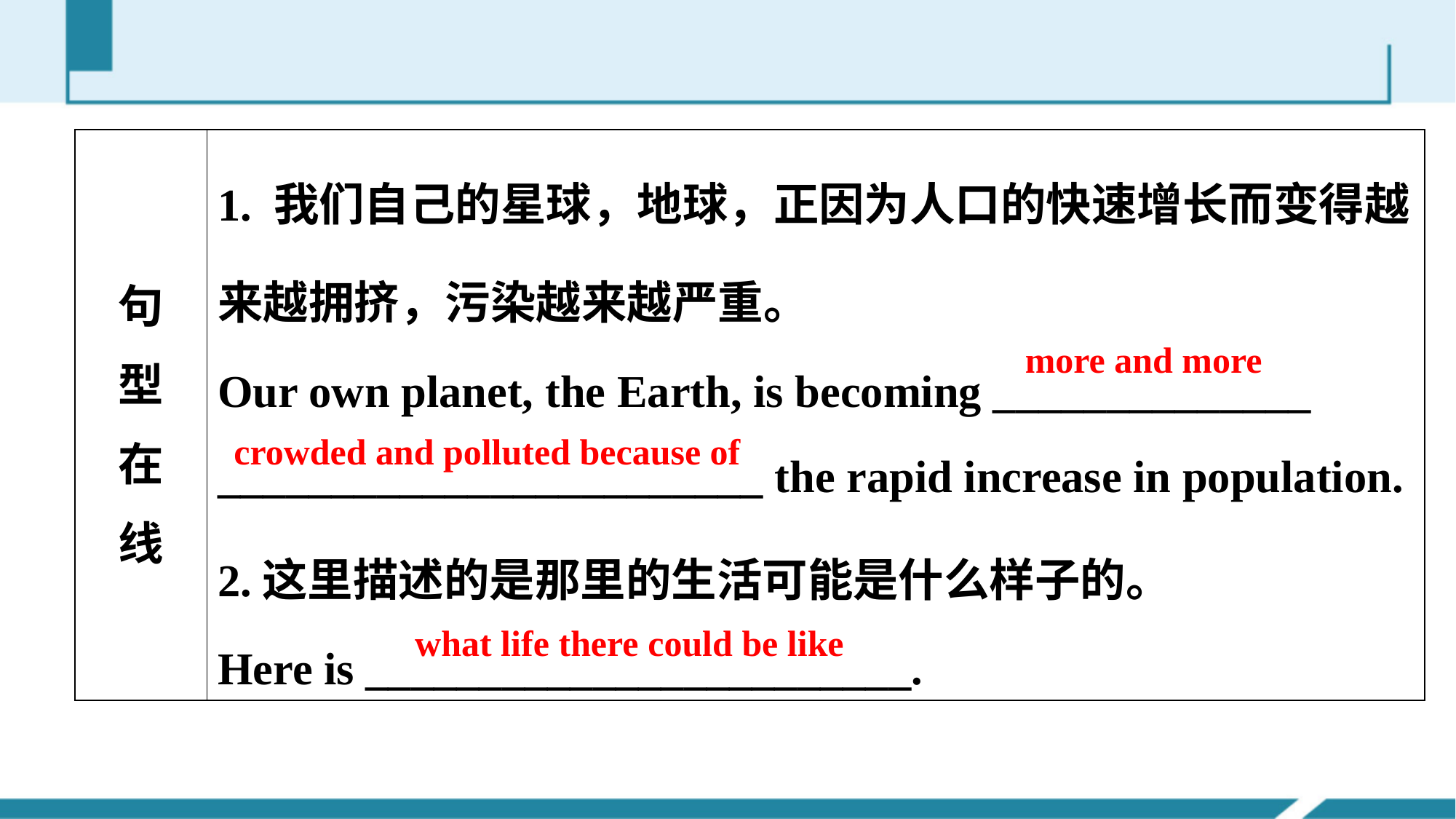

| 句 型 在 线 | 1. 我们自己的星球，地球，正因为人口的快速增长而变得越来越拥挤，污染越来越严重。 Our own planet, the Earth, is becoming \_\_\_\_\_\_\_\_\_\_\_\_\_\_ \_\_\_\_\_\_\_\_\_\_\_\_\_\_\_\_\_\_\_\_\_\_\_\_ the rapid increase in population. 2.这里描述的是那里的生活可能是什么样子的。 Here is \_\_\_\_\_\_\_\_\_\_\_\_\_\_\_\_\_\_\_\_\_\_\_\_. |
| --- | --- |
more and more

crowded and polluted because of
what life there could be like